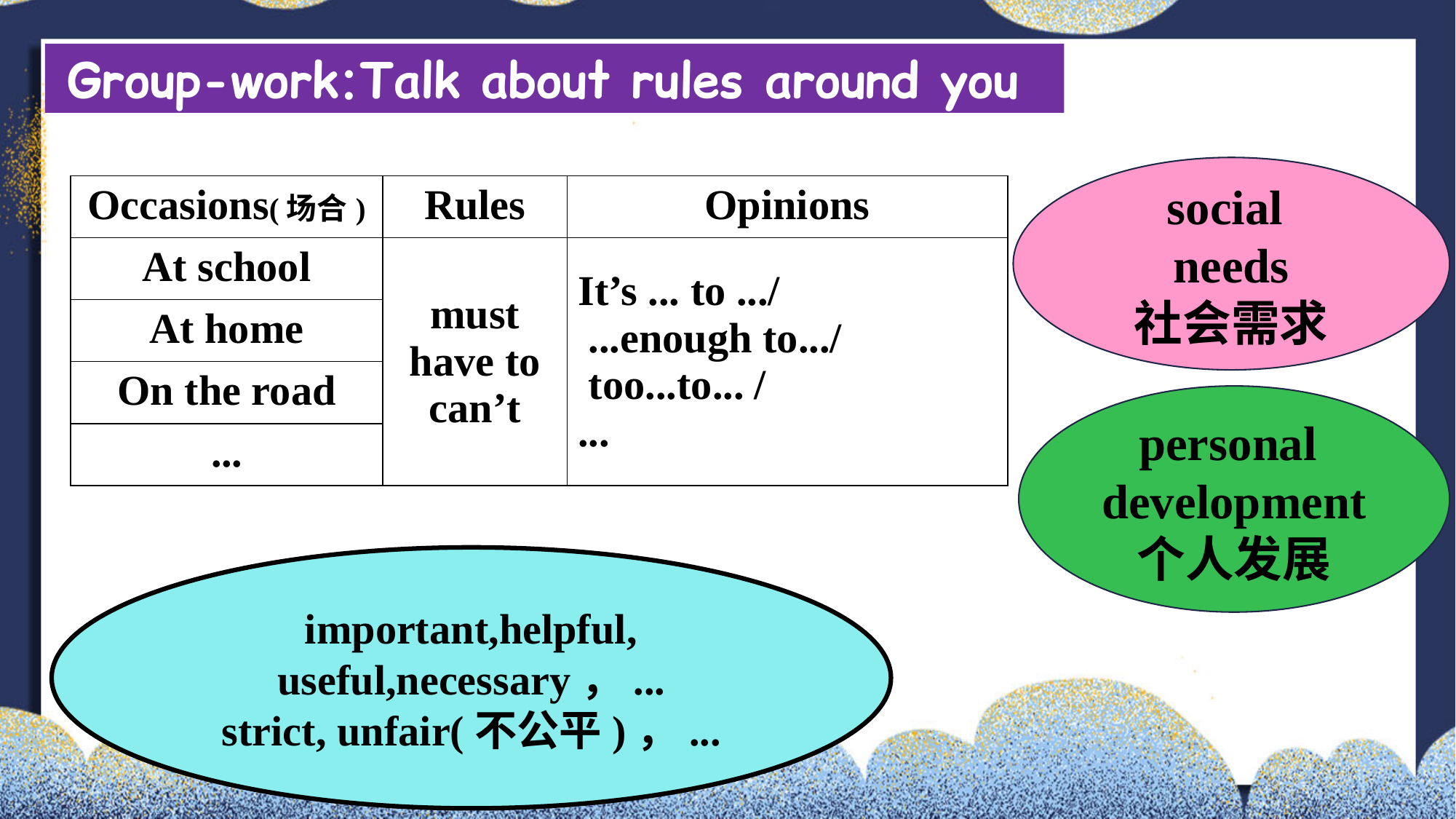

Group-work:Talk about rules around you
social
needs
社会需求
| Occasions(场合) | Rules | Opinions |
| --- | --- | --- |
| At school | must have to can’t | It’s ... to .../ ...enough to.../ too...to... / ... |
| At home |  |  |
| On the road |  |  |
| ... |  |  |
personal
development
个人发展
important,helpful,
useful,necessary，...
strict, unfair(不公平)，...